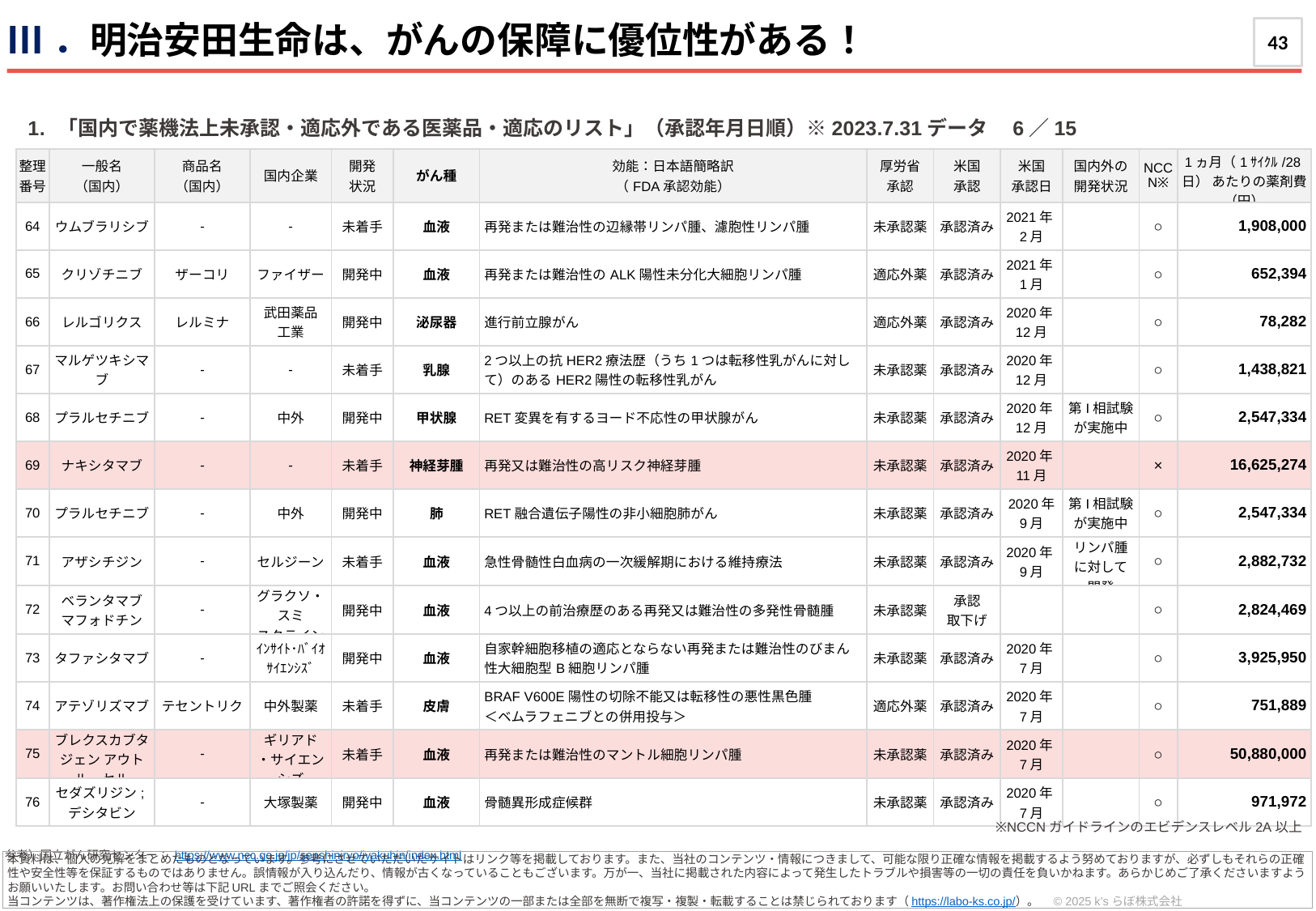

Ⅰ．3月の行き先や活動のヒント
Ⅲ．明治安田生命は、がんの保障に優位性がある！
43
「国内で薬機法上未承認・適応外である医薬品・適応のリスト」（承認年月日順）※2023.7.31データ　6／15
| 整理 番号 | 一般名 （国内） | 商品名 （国内） | 国内企業 | 開発 状況 | がん種 | 効能：日本語簡略訳 （FDA承認効能） | 厚労省 承認 | 米国 承認 | 米国 承認日 | 国内外の 開発状況 | NCCN※ | 1ヵ月（1ｻｲｸﾙ/28日） あたりの薬剤費（円） |
| --- | --- | --- | --- | --- | --- | --- | --- | --- | --- | --- | --- | --- |
| 64 | ウムブラリシブ | - | - | 未着手 | 血液 | 再発または難治性の辺縁帯リンパ腫、濾胞性リンパ腫 | 未承認薬 | 承認済み | 2021年2月 |  | ○ | 1,908,000 |
| 65 | クリゾチニブ | ザーコリ | ファイザー | 開発中 | 血液 | 再発または難治性のALK陽性未分化大細胞リンパ腫 | 適応外薬 | 承認済み | 2021年1月 |  | ○ | 652,394 |
| 66 | レルゴリクス | レルミナ | 武田薬品 工業 | 開発中 | 泌尿器 | 進行前立腺がん | 適応外薬 | 承認済み | 2020年12月 |  | ○ | 78,282 |
| 67 | マルゲツキシマブ | - | - | 未着手 | 乳腺 | 2つ以上の抗HER2療法歴（うち1つは転移性乳がんに対して）のあるHER2陽性の転移性乳がん | 未承認薬 | 承認済み | 2020年12月 |  | ○ | 1,438,821 |
| 68 | プラルセチニブ | - | 中外 | 開発中 | 甲状腺 | RET変異を有するヨード不応性の甲状腺がん | 未承認薬 | 承認済み | 2020年12月 | 第I相試験が実施中 | ○ | 2,547,334 |
| 69 | ナキシタマブ | - | - | 未着手 | 神経芽腫 | 再発又は難治性の高リスク神経芽腫 | 未承認薬 | 承認済み | 2020年11月 |  | × | 16,625,274 |
| 70 | プラルセチニブ | - | 中外 | 開発中 | 肺 | RET融合遺伝子陽性の非小細胞肺がん | 未承認薬 | 承認済み | 2020年 9月 | 第I相試験が実施中 | ○ | 2,547,334 |
| 71 | アザシチジン | - | セルジーン | 未着手 | 血液 | 急性骨髄性白血病の一次緩解期における維持療法 | 未承認薬 | 承認済み | 2020年9月 | リンパ腫に対して開発 | ○ | 2,882,732 |
| 72 | ベランタマブ マフォドチン | - | グラクソ・スミ スクライン | 開発中 | 血液 | 4つ以上の前治療歴のある再発又は難治性の多発性骨髄腫 | 未承認薬 | 承認 取下げ |  |  | ○ | 2,824,469 |
| 73 | タファシタマブ | - | ｲﾝｻｲﾄ･ﾊﾞｲｵｻｲｴﾝｼｽﾞ | 開発中 | 血液 | 自家幹細胞移植の適応とならない再発または難治性のびまん性大細胞型B細胞リンパ腫 | 未承認薬 | 承認済み | 2020年7月 |  | ○ | 3,925,950 |
| 74 | アテゾリズマブ | テセントリク | 中外製薬 | 未着手 | 皮膚 | BRAF V600E陽性の切除不能又は転移性の悪性黒色腫 ＜ベムラフェニブとの併用投与＞ | 適応外薬 | 承認済み | 2020年7月 |  | ○ | 751,889 |
| 75 | ブレクスカブタジェン アウトルーセル | - | ギリアド ・サイエンシズ | 未着手 | 血液 | 再発または難治性のマントル細胞リンパ腫 | 未承認薬 | 承認済み | 2020年7月 |  | ○ | 50,880,000 |
| 76 | セダズリジン; デシタビン | - | 大塚製薬 | 開発中 | 血液 | 骨髄異形成症候群 | 未承認薬 | 承認済み | 2020年7月 |  | ○ | 971,972 |
※NCCNガイドラインのエビデンスレベル2A以上
参考）国立がん研究センター： https://www.ncc.go.jp/jp/senshiniryo/iyakuhin/index.html

本資料は、個人の見解をまとめたものとなっています。参考にさせていただいたサイトはリンク等を掲載しております。また、当社のコンテンツ・情報につきまして、可能な限り正確な情報を掲載するよう努めておりますが、必ずしもそれらの正確性や安全性等を保証するものではありません。誤情報が入り込んだり、情報が古くなっていることもございます。万が一、当社に掲載された内容によって発生したトラブルや損害等の一切の責任を負いかねます。あらかじめご了承くださいますようお願いいたします。お問い合わせ等は下記URLまでご照会ください。
当コンテンツは、著作権法上の保護を受けています、著作権者の許諾を得ずに、当コンテンツの一部または全部を無断で複写・複製・転載することは禁じられております（https://labo-ks.co.jp/）。　© 2025 k’sらぼ株式会社